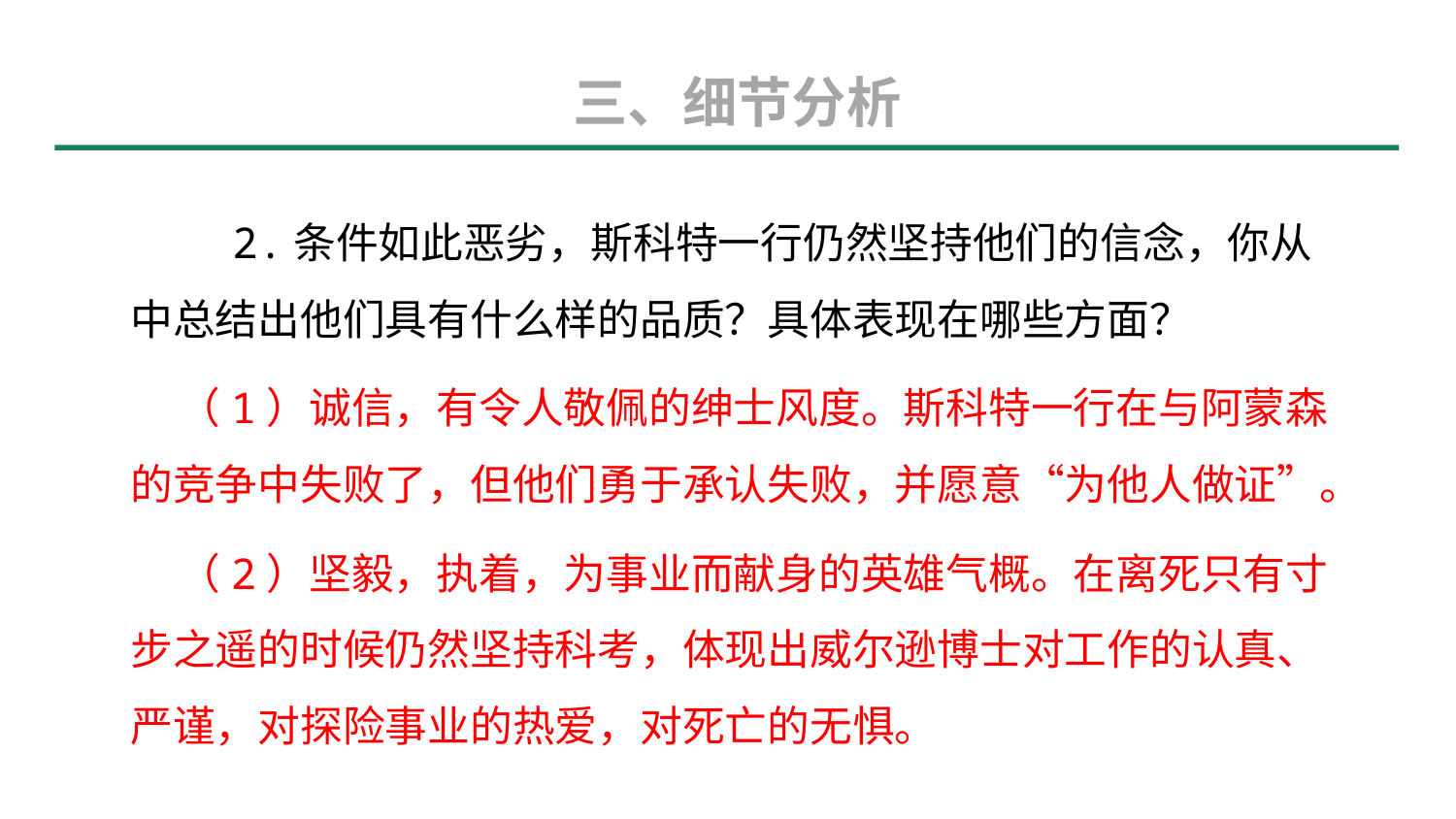

三、细节分析

    2.条件如此恶劣，斯科特一行仍然坚持他们的信念，你从中总结出他们具有什么样的品质？具体表现在哪些方面？
    （1）诚信，有令人敬佩的绅士风度。斯科特一行在与阿蒙森的竞争中失败了，但他们勇于承认失败，并愿意“为他人做证”。
    （2）坚毅，执着，为事业而献身的英雄气概。在离死只有寸步之遥的时候仍然坚持科考，体现出威尔逊博士对工作的认真、严谨，对探险事业的热爱，对死亡的无惧。